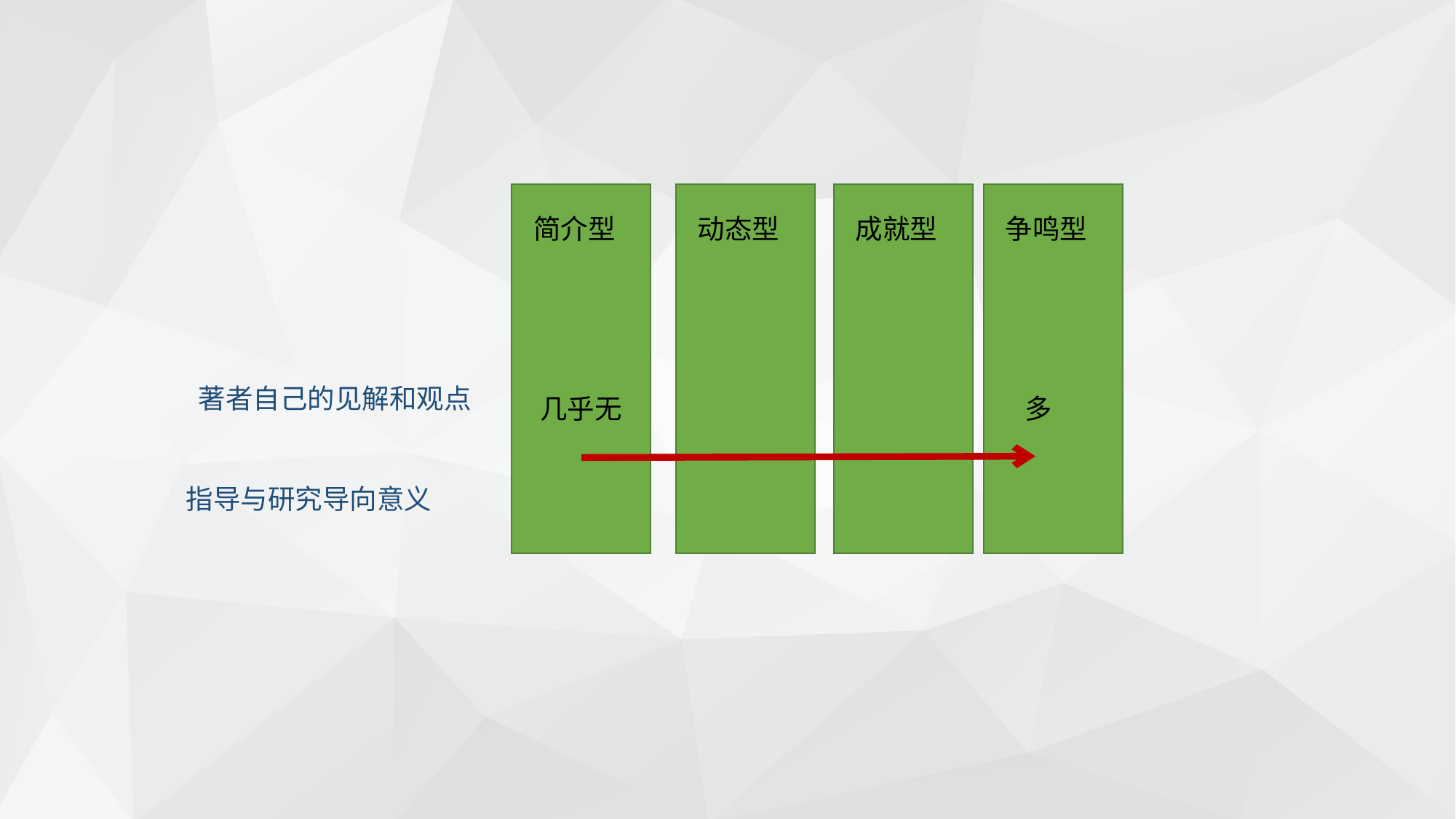

简介型
动态型
成就型
争鸣型
著者自己的见解和观点
几乎无
多
指导与研究导向意义